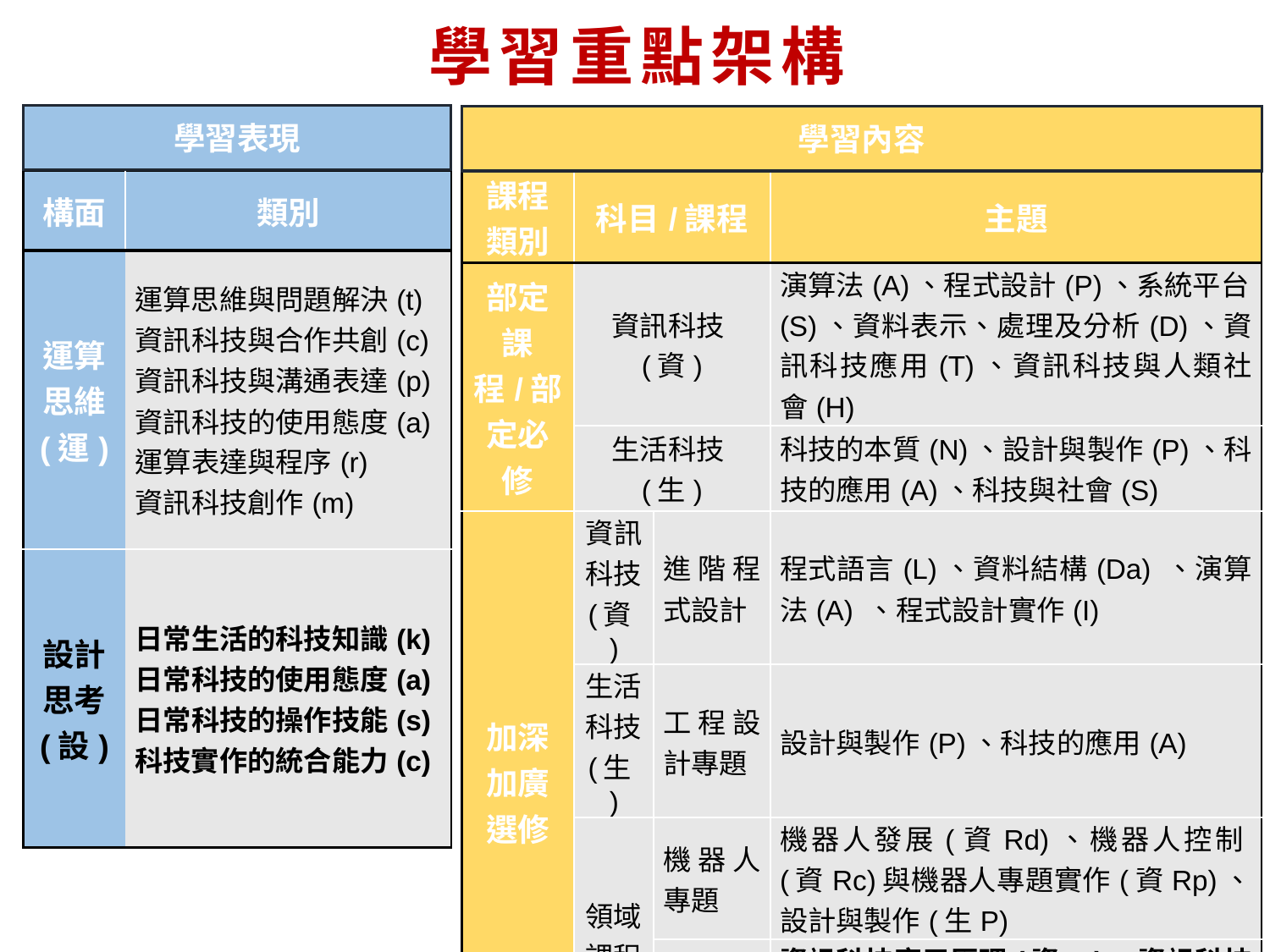

# 學習重點架構
學習表現
學習內容
| 課程類別 | 科目/課程 |  | 主題 |
| --- | --- | --- | --- |
| 部定課程/部定必修 | 資訊科技(資) |  | 演算法(A)、程式設計(P)、系統平台(S)、資料表示、處理及分析(D)、資訊科技應用(T)、資訊科技與人類社會(H) |
|  | 生活科技(生) |  | 科技的本質(N)、設計與製作(P)、科技的應用(A)、科技與社會(S) |
| 加深加廣選修 | 資訊科技 (資) | 進階程式設計 | 程式語言(L)、資料結構(Da) 、演算法(A) 、程式設計實作(I) |
|  | 生活科技 (生) | 工程設計專題 | 設計與製作(P)、科技的應用(A) |
|  | 領域課程 | 機器人專題 | 機器人發展(資Rd)、機器人控制(資Rc)與機器人專題實作(資Rp)、設計與製作(生P) |
|  |  | 科技應用專題 | 資訊科技應用原理(資Tt)、資訊科技應用實作(資Tp)、設計與製作(生P) |
| 構面 | 類別 |
| --- | --- |
| 運算思維 (運) | 運算思維與問題解決(t) 資訊科技與合作共創(c) 資訊科技與溝通表達(p) 資訊科技的使用態度(a) 運算表達與程序(r) 資訊科技創作(m) |
| 設計思考 (設) | 日常生活的科技知識(k) 日常科技的使用態度(a) 日常科技的操作技能(s) 科技實作的統合能力(c) |
23